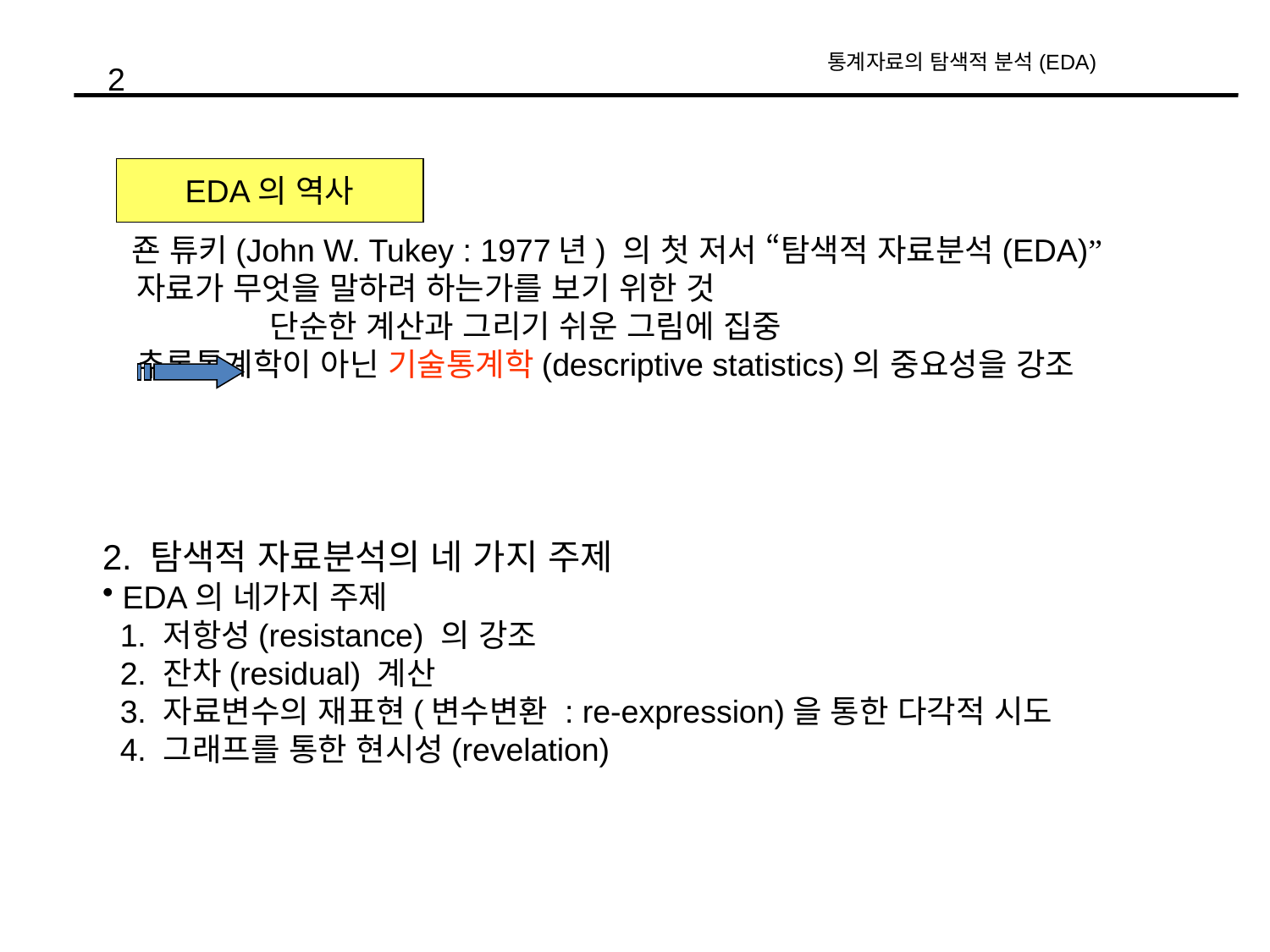

통계자료의 탐색적 분석(EDA)
2

   죤 튜키(John W. Tukey : 1977년) 의 첫 저서 “탐색적 자료분석(EDA)”
   자료가 무엇을 말하려 하는가를 보기 위한 것
                  단순한 계산과 그리기 쉬운 그림에 집중
   추론통계학이 아닌 기술통계학(descriptive statistics)의 중요성을 강조
EDA의 역사

2. 탐색적 자료분석의 네 가지 주제
 EDA의 네가지 주제
  1. 저항성(resistance) 의 강조
  2. 잔차(residual) 계산
  3. 자료변수의 재표현(변수변환 : re-expression)을 통한 다각적 시도
  4. 그래프를 통한 현시성(revelation)